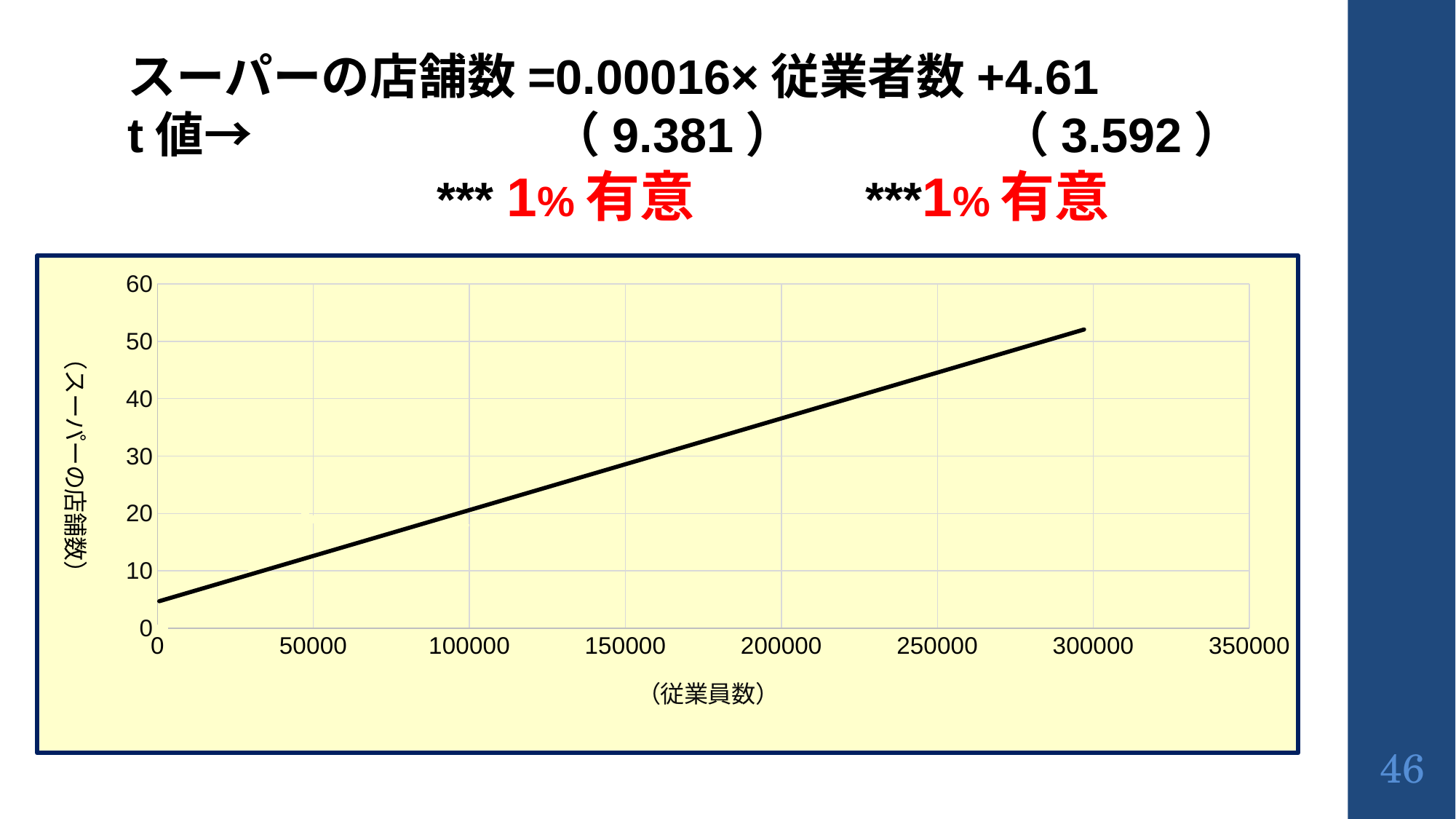

スーパーの店舗数=0.00016×従業者数+4.61
t値→　　　  	　　（9.381）　　　　	（3.592）
                 　　*** 1%有意          　***1%有意

### Chart

| Category |  |
|---|---|
46